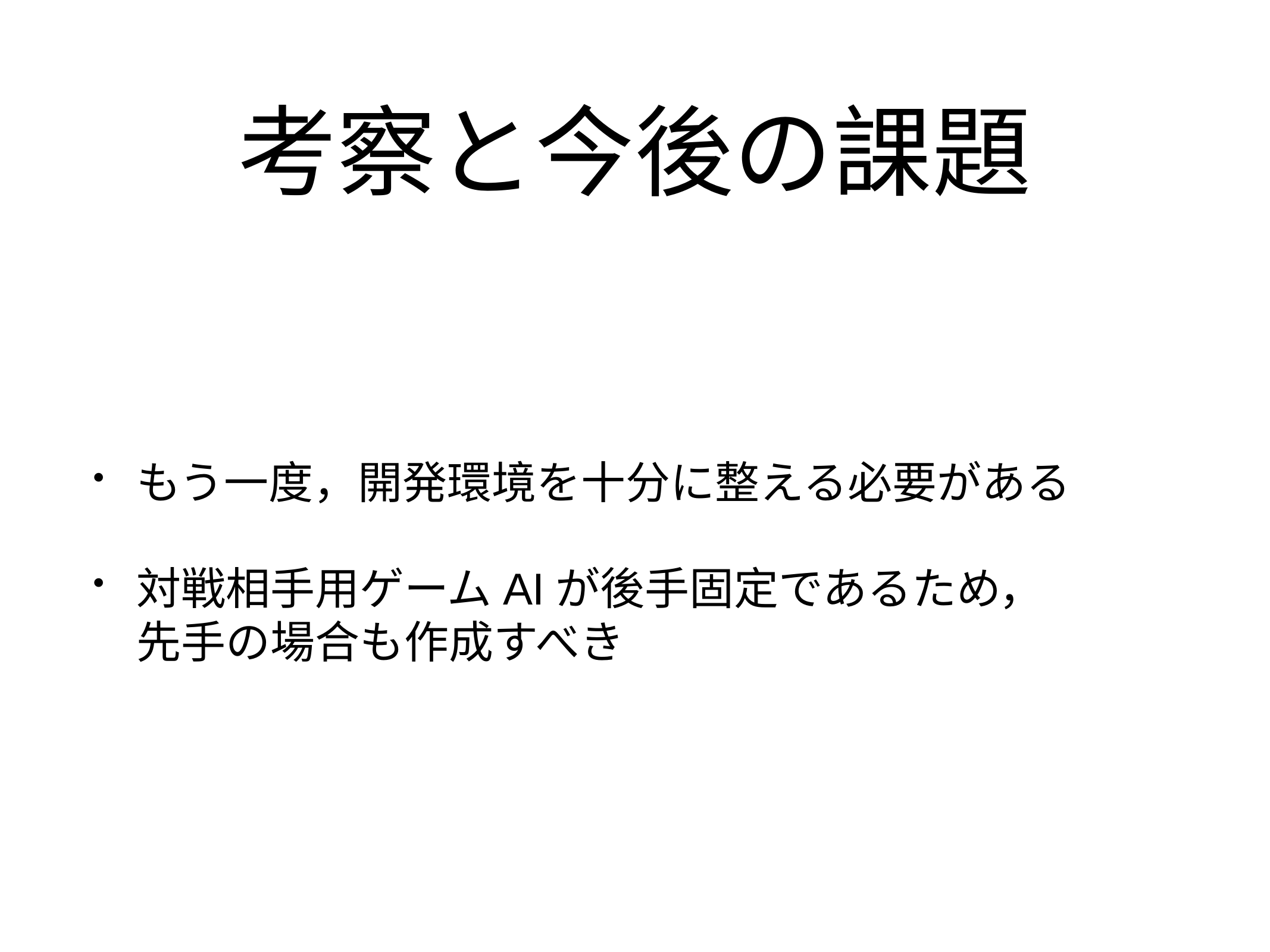

# 考察と今後の課題
もう一度，開発環境を十分に整える必要がある
対戦相手用ゲームAIが後手固定であるため，
先手の場合も作成すべき